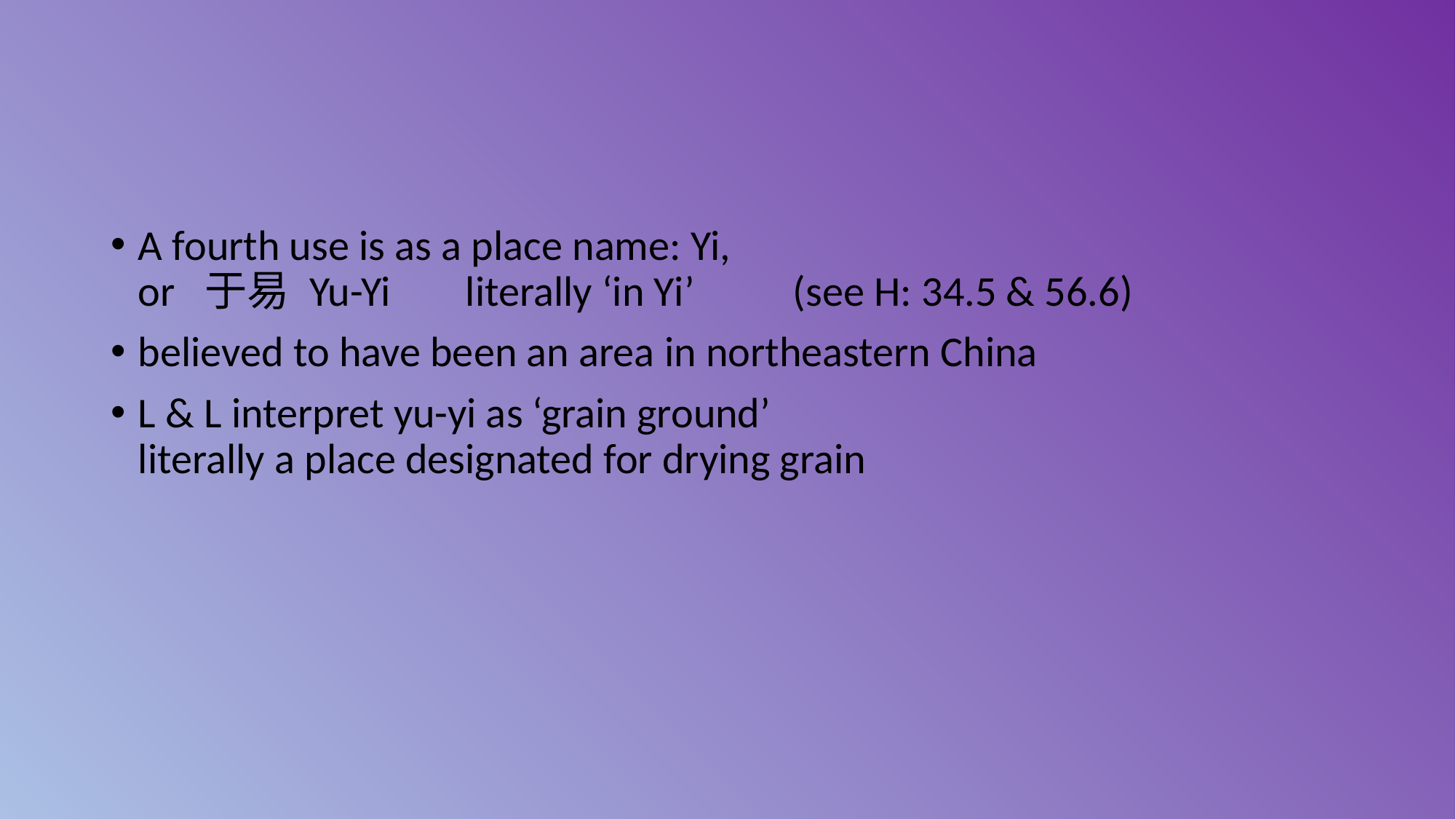

#
A fourth use is as a place name: Yi,
or  于易 Yu-Yi	literally ‘in Yi’	(see H: 34.5 & 56.6)
believed to have been an area in northeastern China
L & L interpret yu-yi as ‘grain ground’
literally a place designated for drying grain